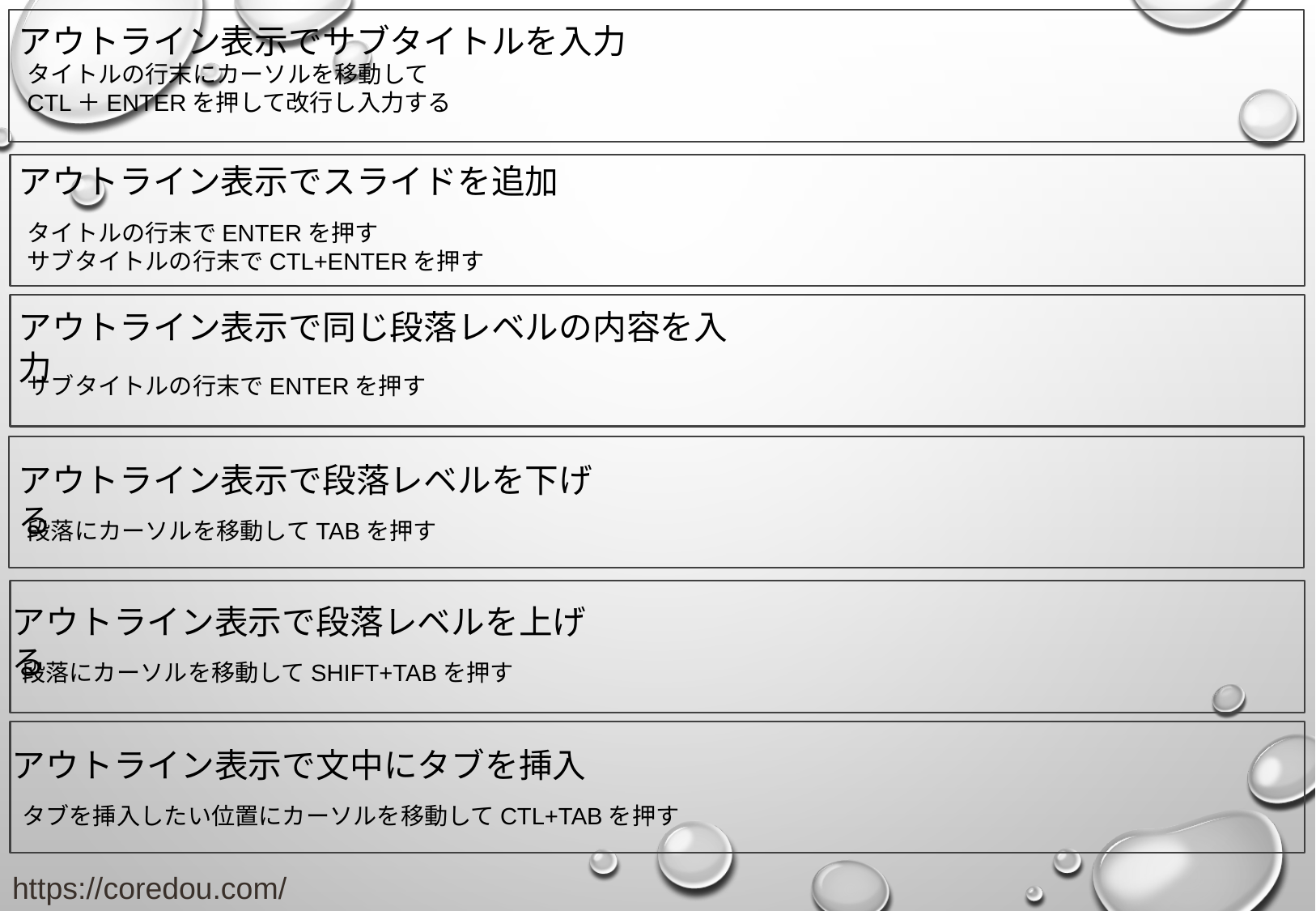

アウトライン表示でサブタイトルを入力
タイトルの行末にカーソルを移動して
CTL＋ENTERを押して改行し入力する
アウトライン表示でスライドを追加

タイトルの行末でENTERを押す
サブタイトルの行末でCTL+ENTERを押す

アウトライン表示で同じ段落レベルの内容を入力
サブタイトルの行末でENTERを押す

アウトライン表示で段落レベルを下げる
段落にカーソルを移動してTABを押す

アウトライン表示で段落レベルを上げる
段落にカーソルを移動してSHIFT+TABを押す

アウトライン表示で文中にタブを挿入
タブを挿入したい位置にカーソルを移動してCTL+TABを押す
https://coredou.com/